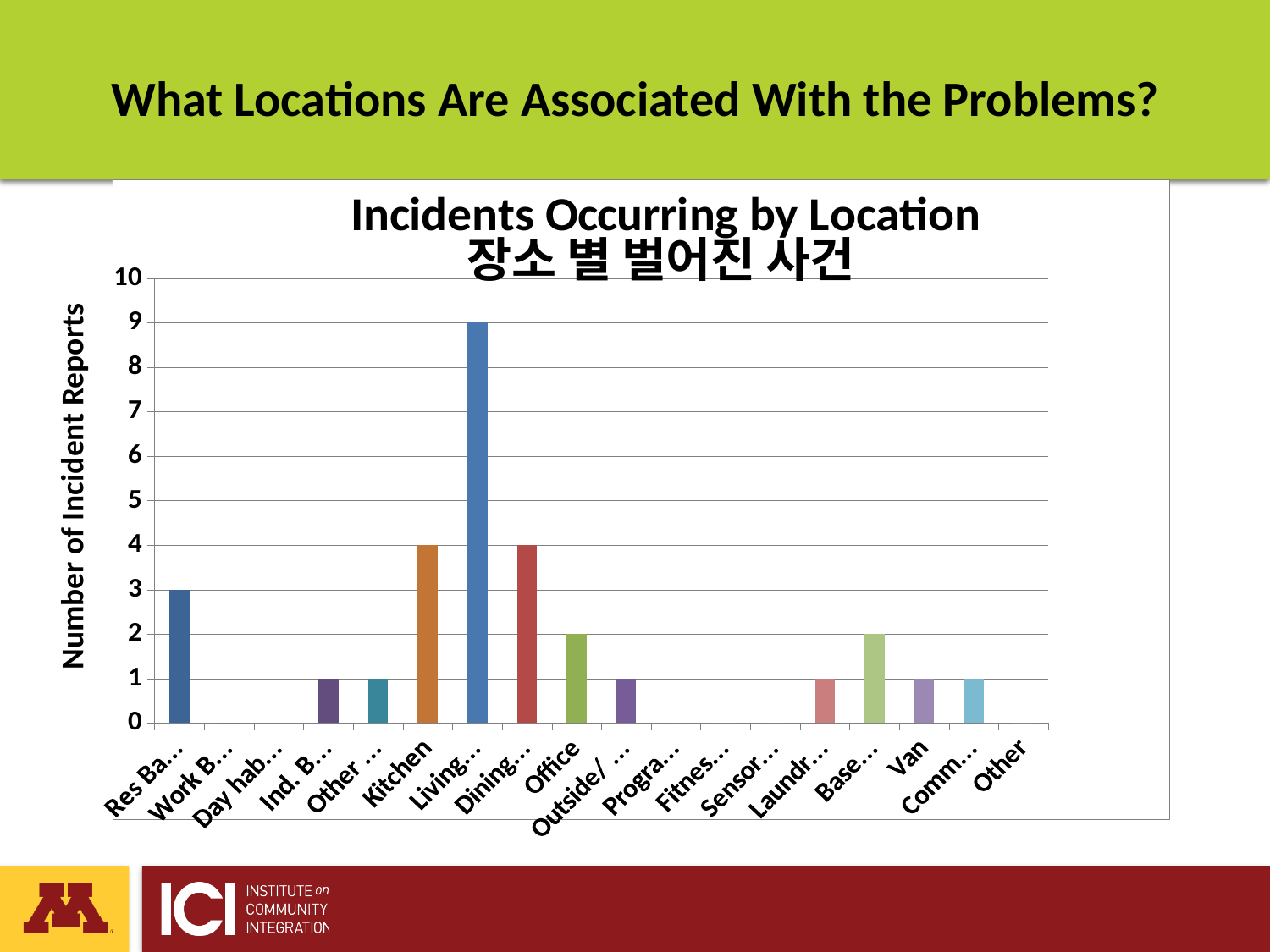

# What Locations Are Associated With the Problems?

### Chart: Incidents Occurring by Location
장소 별 벌어진 사건

| Category |  |
|---|---|
| Res Bathroom | 3.0 |
| Work Bathroom | 0.0 |
| Day hab Bathroom | 0.0 |
| Ind. Bedroom | 1.0 |
| Other  Bedroom | 1.0 |
| Kitchen | 4.0 |
| Living Room | 9.0 |
| Dining Room | 4.0 |
| Office | 2.0 |
| Outside/ Parking Lot | 1.0 |
| Program Area | 0.0 |
| Fitness Room | 0.0 |
| Sensory Room | 0.0 |
| Laundry Room | 1.0 |
| Basement | 2.0 |
| Van | 1.0 |
| Community | 1.0 |
| Other | 0.0 |
Number of Incident Reports